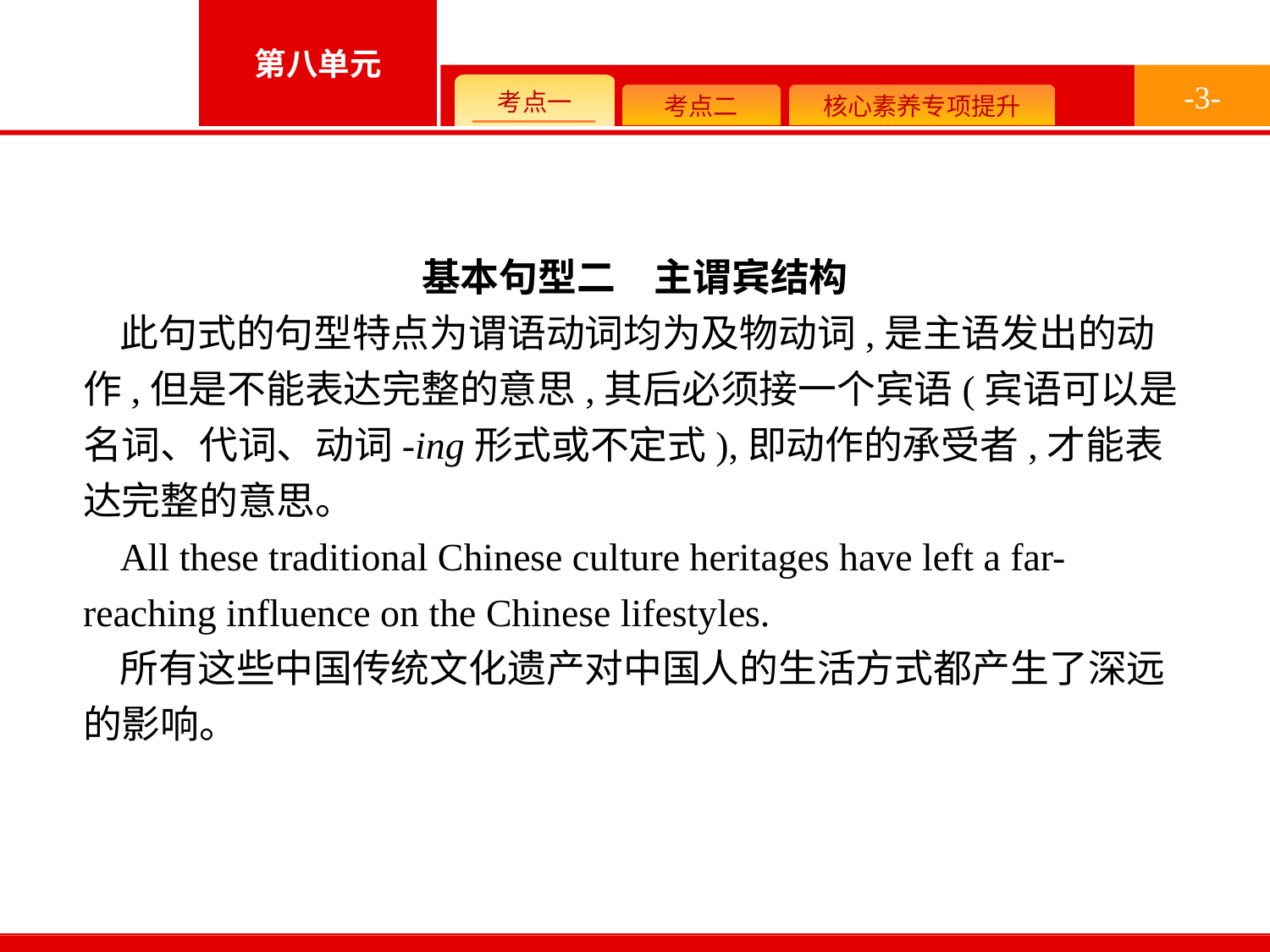

-3-
基本句型二　主谓宾结构
此句式的句型特点为谓语动词均为及物动词,是主语发出的动作,但是不能表达完整的意思,其后必须接一个宾语(宾语可以是名词、代词、动词-ing形式或不定式),即动作的承受者,才能表达完整的意思。
All these traditional Chinese culture heritages have left a far-reaching influence on the Chinese lifestyles.
所有这些中国传统文化遗产对中国人的生活方式都产生了深远的影响。